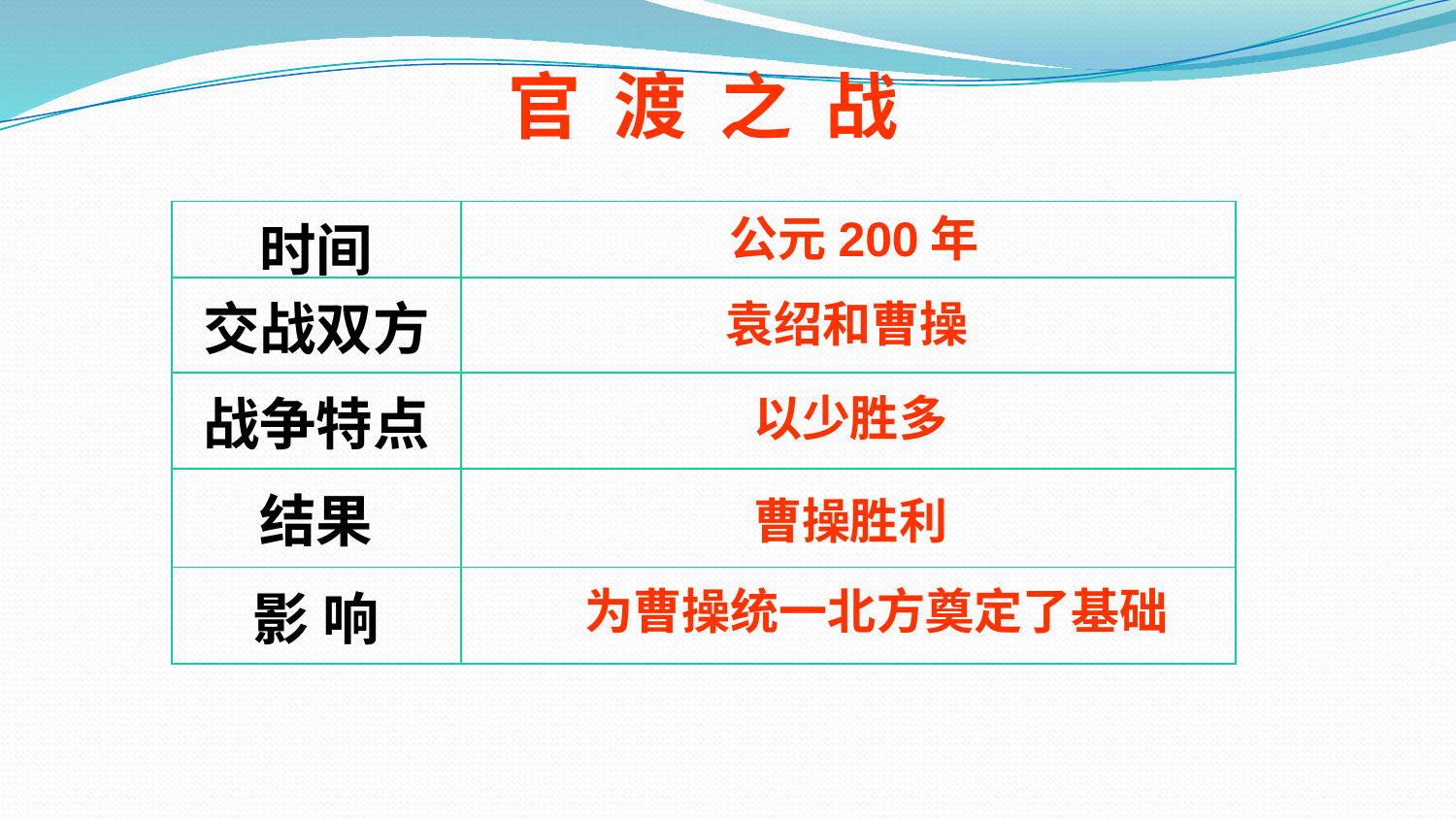

官  渡  之  战
公元200年
| 时间 |  |
| --- | --- |
| 交战双方 |  |
| 战争特点 |  |
| 结果 |  |
| 影 响 |  |
袁绍和曹操

以少胜多
曹操胜利
 为曹操统一北方奠定了基础